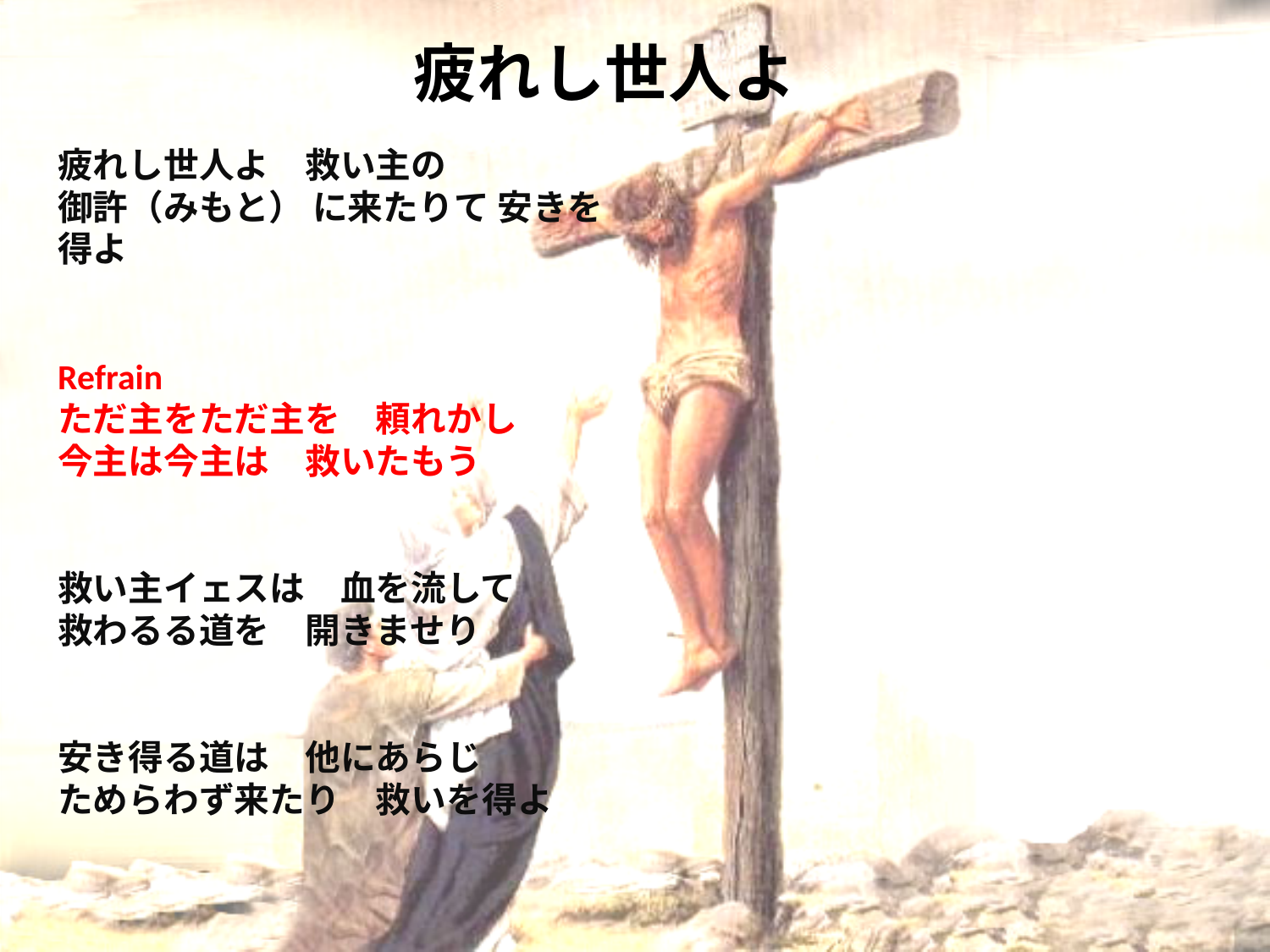

# 疲れし世人よ
疲れし世人よ　救い主の
御許（みもと） に来たりて 安きを得よ

Refrain
ただ主をただ主を　頼れかし
今主は今主は　救いたもう

救い主イェスは　血を流して
救わるる道を　開きませり

安き得る道は　他にあらじ
ためらわず来たり　救いを得よ